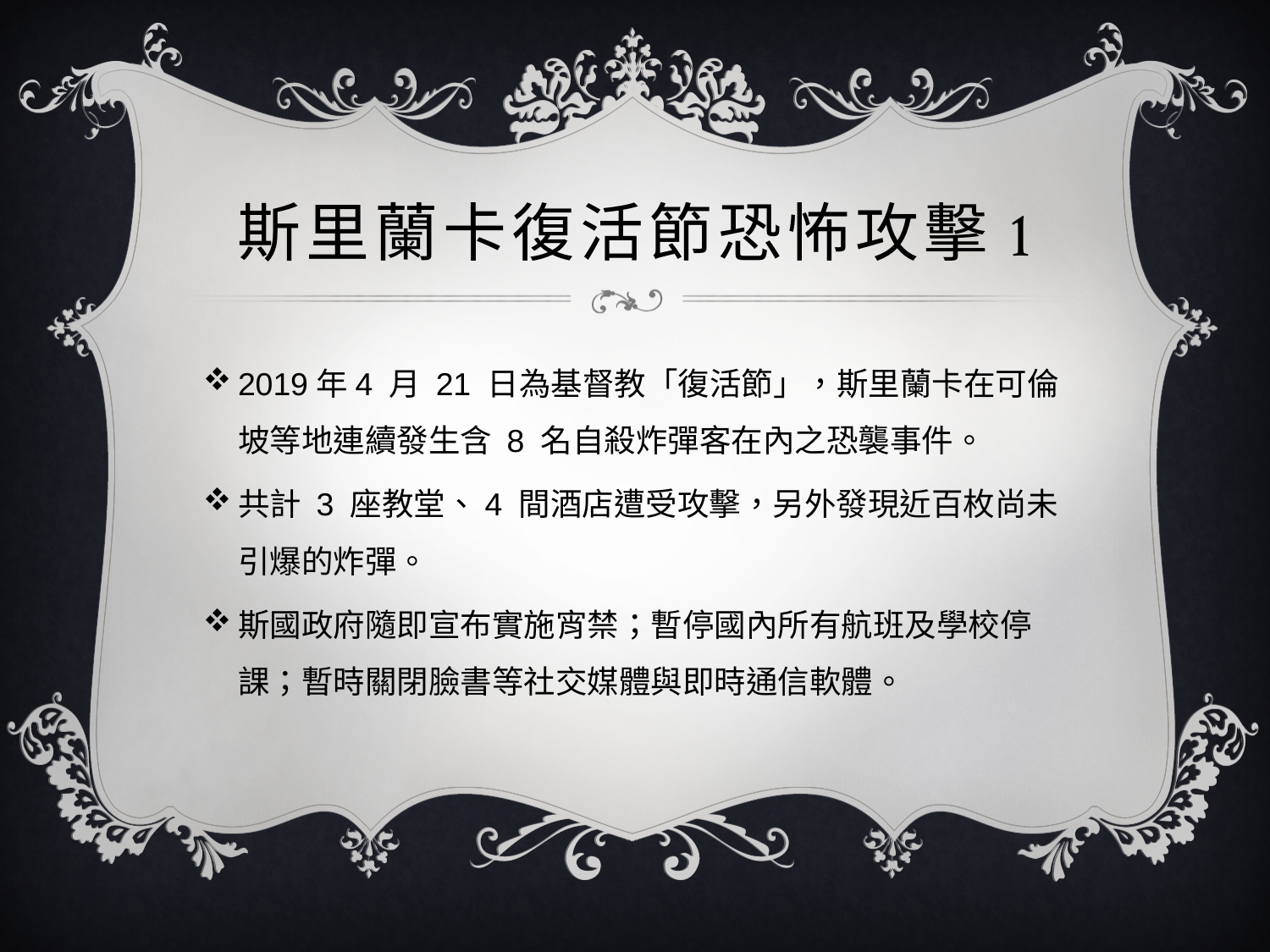

斯里蘭卡復活節恐怖攻擊1
2019年4 月 21 日為基督教「復活節」，斯里蘭卡在可倫坡等地連續發生含 8 名自殺炸彈客在內之恐襲事件。
共計 3 座教堂、4 間酒店遭受攻擊，另外發現近百枚尚未引爆的炸彈。
斯國政府隨即宣布實施宵禁；暫停國內所有航班及學校停課；暫時關閉臉書等社交媒體與即時通信軟體。